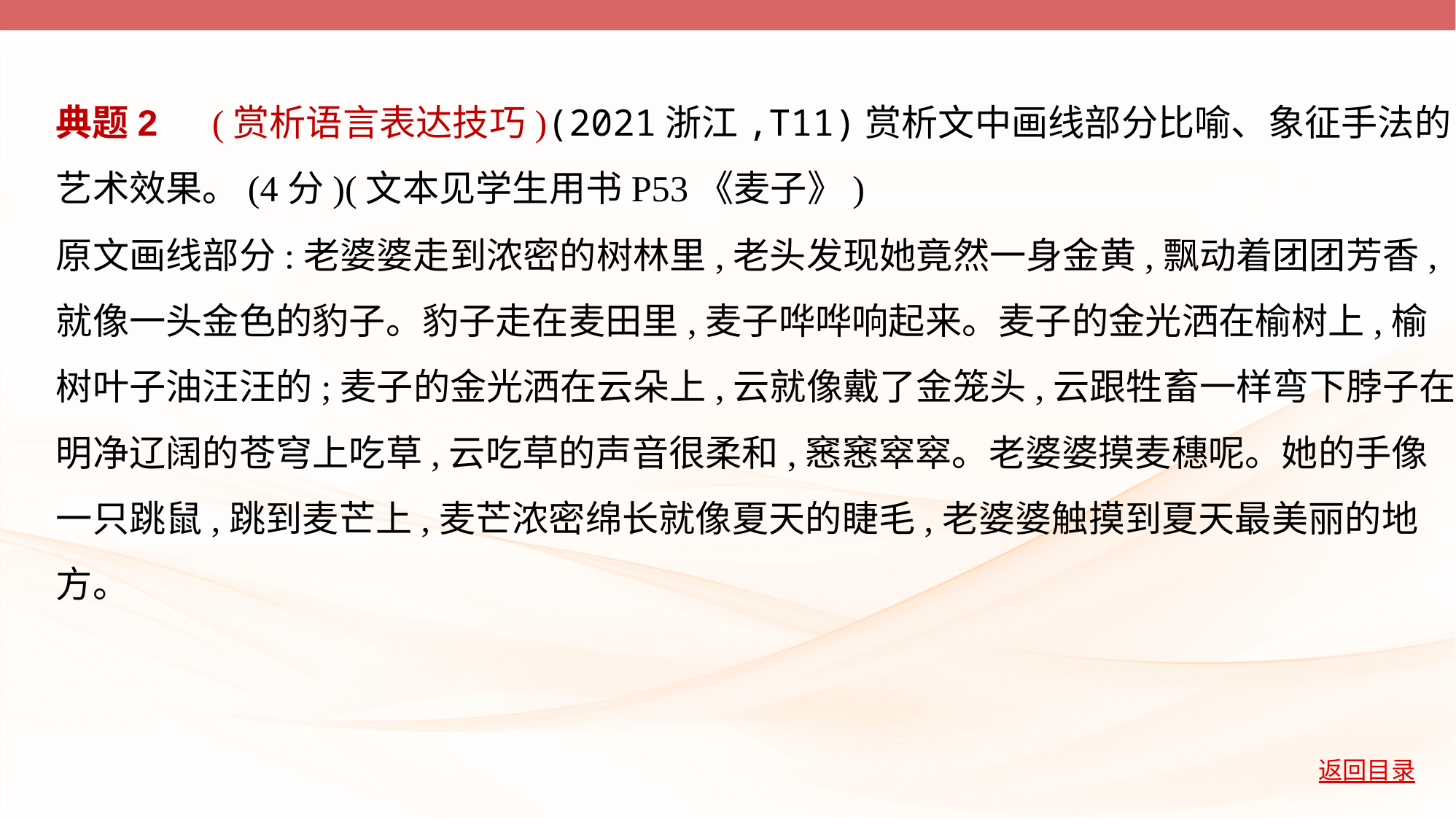

典题2　(赏析语言表达技巧)(2021浙江,T11)赏析文中画线部分比喻、象征手法的
艺术效果。(4分)(文本见学生用书P53《麦子》)
原文画线部分:老婆婆走到浓密的树林里,老头发现她竟然一身金黄,飘动着团团芳香,
就像一头金色的豹子。豹子走在麦田里,麦子哗哗响起来。麦子的金光洒在榆树上,榆
树叶子油汪汪的;麦子的金光洒在云朵上,云就像戴了金笼头,云跟牲畜一样弯下脖子在
明净辽阔的苍穹上吃草,云吃草的声音很柔和,窸窸窣窣。老婆婆摸麦穗呢。她的手像
一只跳鼠,跳到麦芒上,麦芒浓密绵长就像夏天的睫毛,老婆婆触摸到夏天最美丽的地
方。